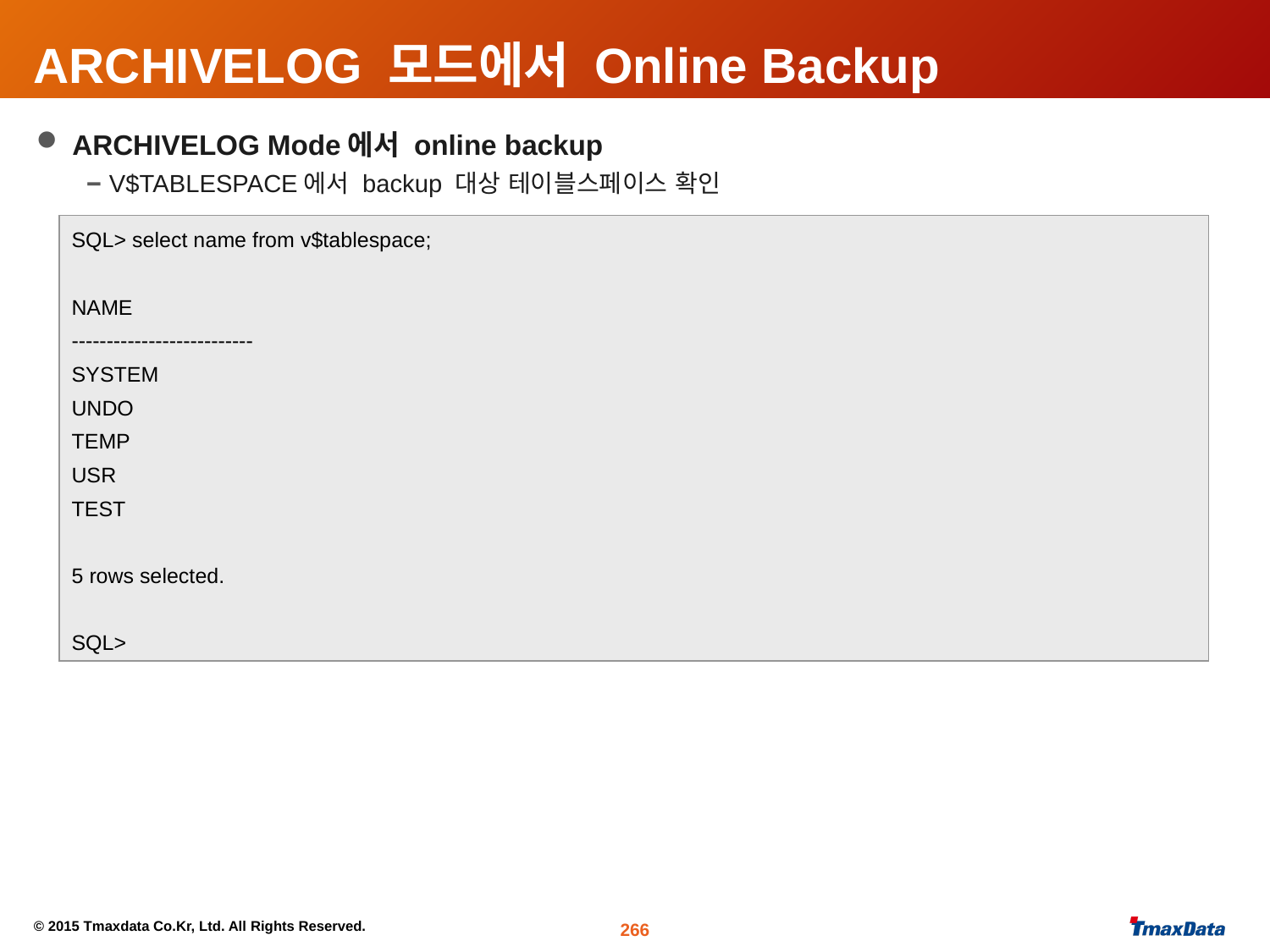

# ARCHIVELOG 모드에서 Online Backup
 ARCHIVELOG Mode에서 online backup
 V$TABLESPACE에서 backup 대상 테이블스페이스 확인
SQL> select name from v$tablespace;

NAME
--------------------------
SYSTEM
UNDO
TEMP
USR
TEST

5 rows selected.

SQL>